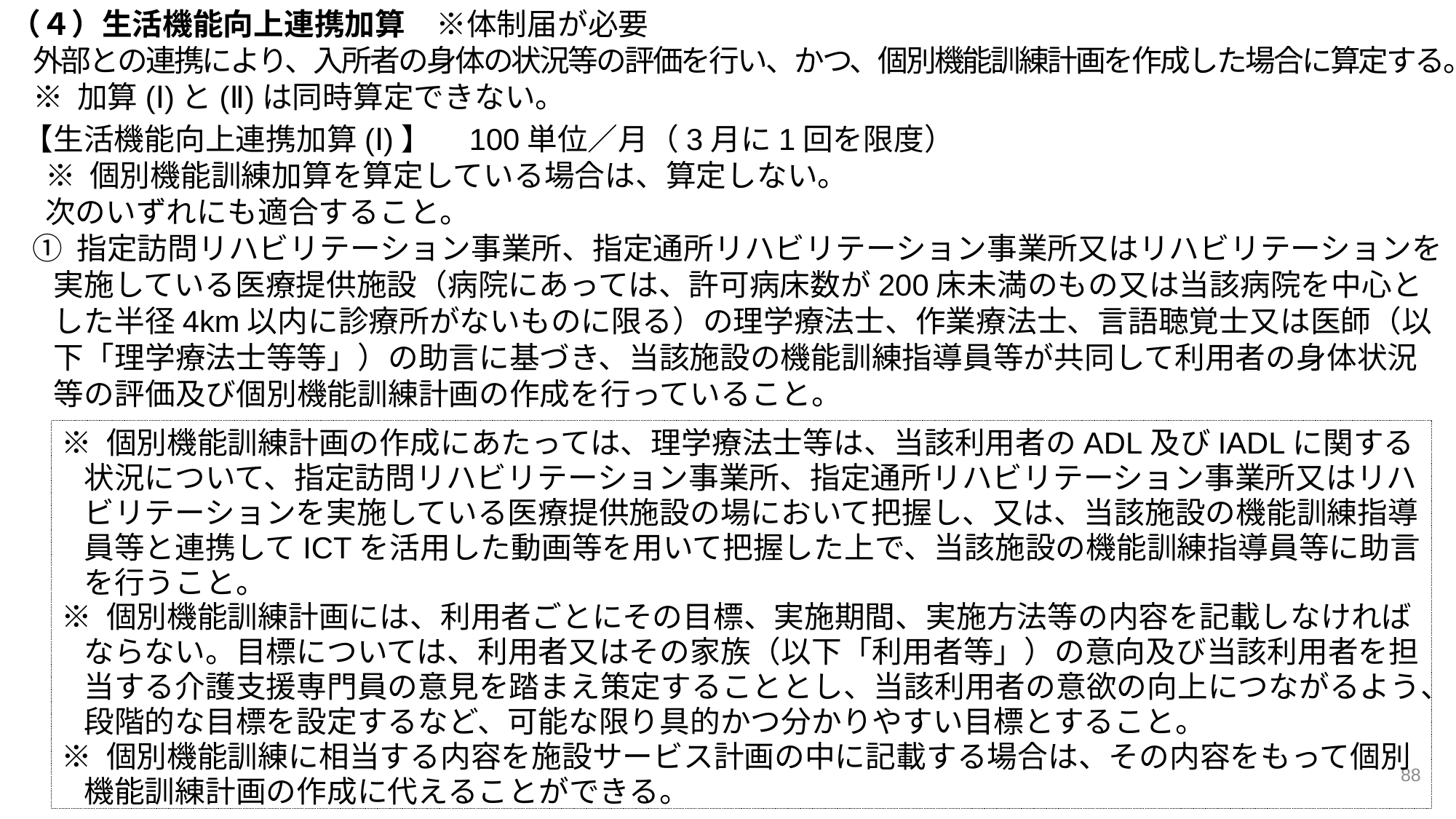

（４）生活機能向上連携加算　※体制届が必要
外部との連携により、入所者の身体の状況等の評価を行い、かつ、個別機能訓練計画を作成した場合に算定する。
※ 加算(Ⅰ)と(Ⅱ)は同時算定できない。

【生活機能向上連携加算(Ⅰ)】　100単位／月（3月に1回を限度）
※ 個別機能訓練加算を算定している場合は、算定しない。
次のいずれにも適合すること。
① 指定訪問リハビリテーション事業所、指定通所リハビリテーション事業所又はリハビリテーションを実施している医療提供施設（病院にあっては、許可病床数が200床未満のもの又は当該病院を中心とした半径4km以内に診療所がないものに限る）の理学療法士、作業療法士、言語聴覚士又は医師（以下「理学療法士等等」）の助言に基づき、当該施設の機能訓練指導員等が共同して利用者の身体状況等の評価及び個別機能訓練計画の作成を行っていること。

※ 個別機能訓練計画の作成にあたっては、理学療法士等は、当該利用者のADL及びIADLに関する状況について、指定訪問リハビリテーション事業所、指定通所リハビリテーション事業所又はリハビリテーションを実施している医療提供施設の場において把握し、又は、当該施設の機能訓練指導員等と連携してICTを活用した動画等を用いて把握した上で、当該施設の機能訓練指導員等に助言を行うこと。
※ 個別機能訓練計画には、利用者ごとにその目標、実施期間、実施方法等の内容を記載しなければならない。目標については、利用者又はその家族（以下「利用者等」）の意向及び当該利用者を担当する介護支援専門員の意見を踏まえ策定することとし、当該利用者の意欲の向上につながるよう、段階的な目標を設定するなど、可能な限り具的かつ分かりやすい目標とすること。
※ 個別機能訓練に相当する内容を施設サービス計画の中に記載する場合は、その内容をもって個別機能訓練計画の作成に代えることができる。
88